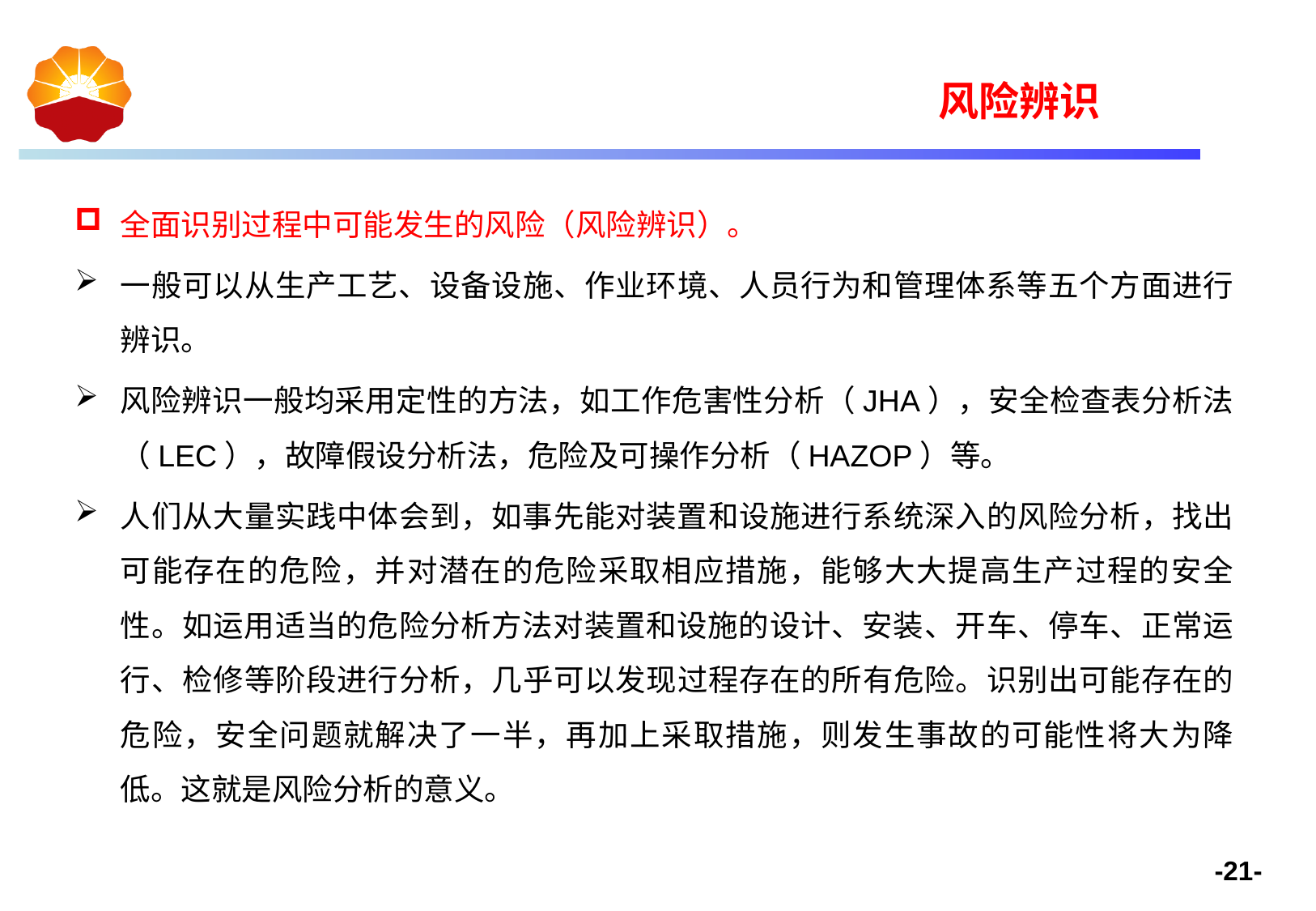

风险辨识
全面识别过程中可能发生的风险（风险辨识）。
一般可以从生产工艺、设备设施、作业环境、人员行为和管理体系等五个方面进行辨识。
风险辨识一般均采用定性的方法，如工作危害性分析（JHA），安全检查表分析法（LEC），故障假设分析法，危险及可操作分析（HAZOP）等。
人们从大量实践中体会到，如事先能对装置和设施进行系统深入的风险分析，找出可能存在的危险，并对潜在的危险采取相应措施，能够大大提高生产过程的安全性。如运用适当的危险分析方法对装置和设施的设计、安装、开车、停车、正常运行、检修等阶段进行分析，几乎可以发现过程存在的所有危险。识别出可能存在的危险，安全问题就解决了一半，再加上采取措施，则发生事故的可能性将大为降低。这就是风险分析的意义。